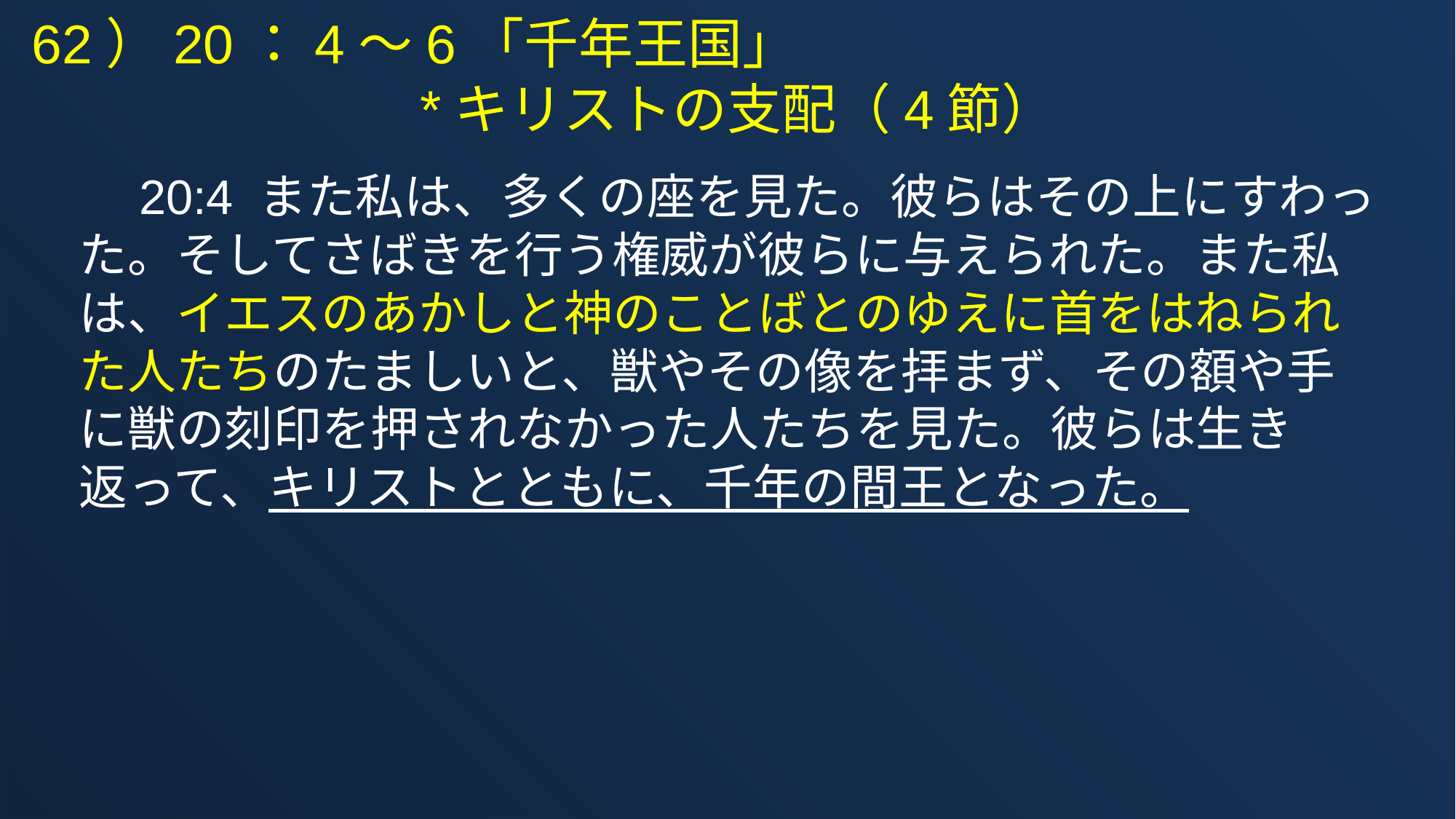

62）20：4～6「千年王国」
*キリストの支配（4節）
　20:4 また私は、多くの座を見た。彼らはその上にすわった。そしてさばきを行う権威が彼らに与えられた。また私は、イエスのあかしと神のことばとのゆえに首をはねられた人たちのたましいと、獣やその像を拝まず、その額や手に獣の刻印を押されなかった人たちを見た。彼らは生き返って、キリストとともに、千年の間王となった。